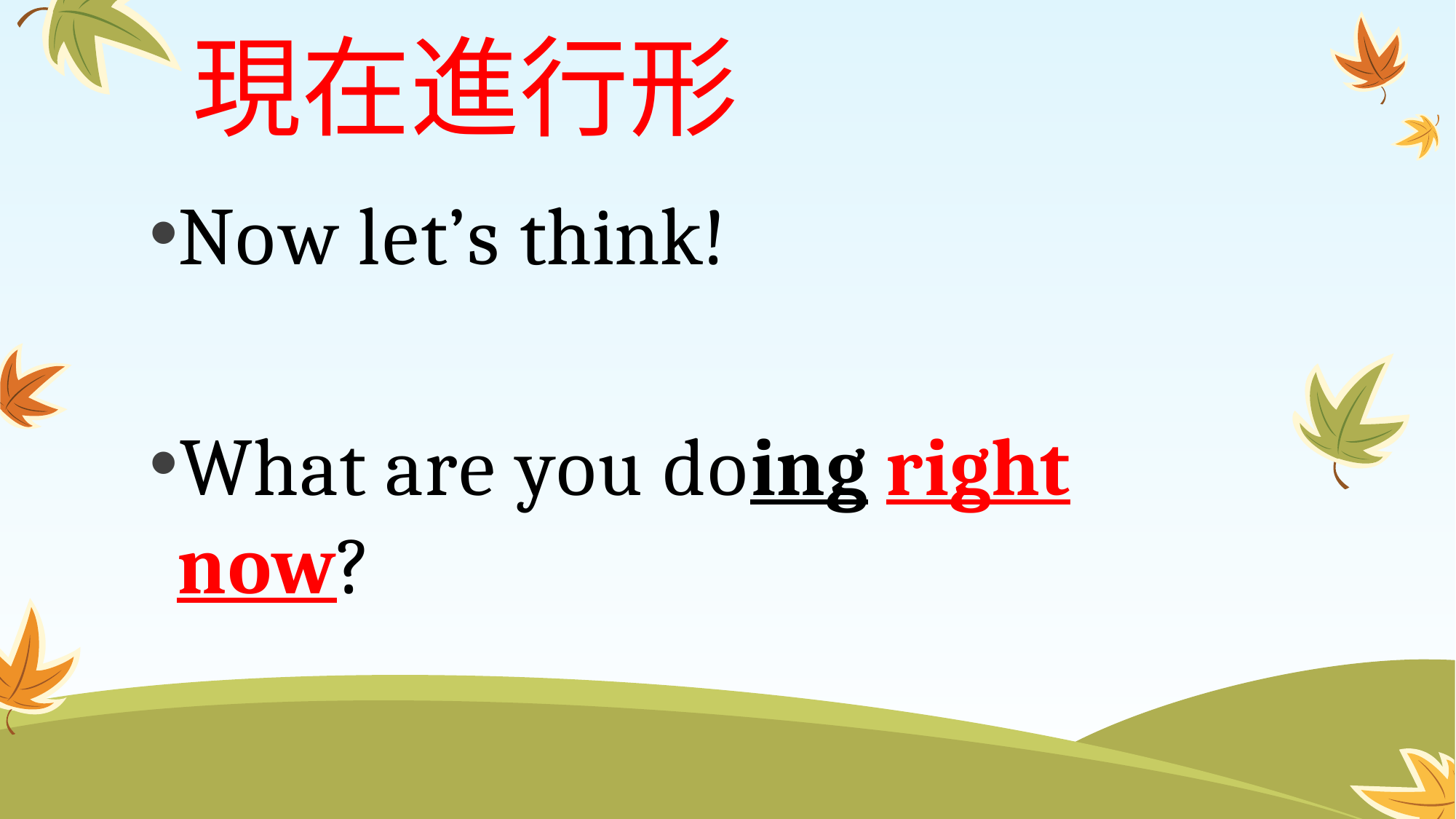

# 現在進行形
Now let’s think!

What are you doing right now?